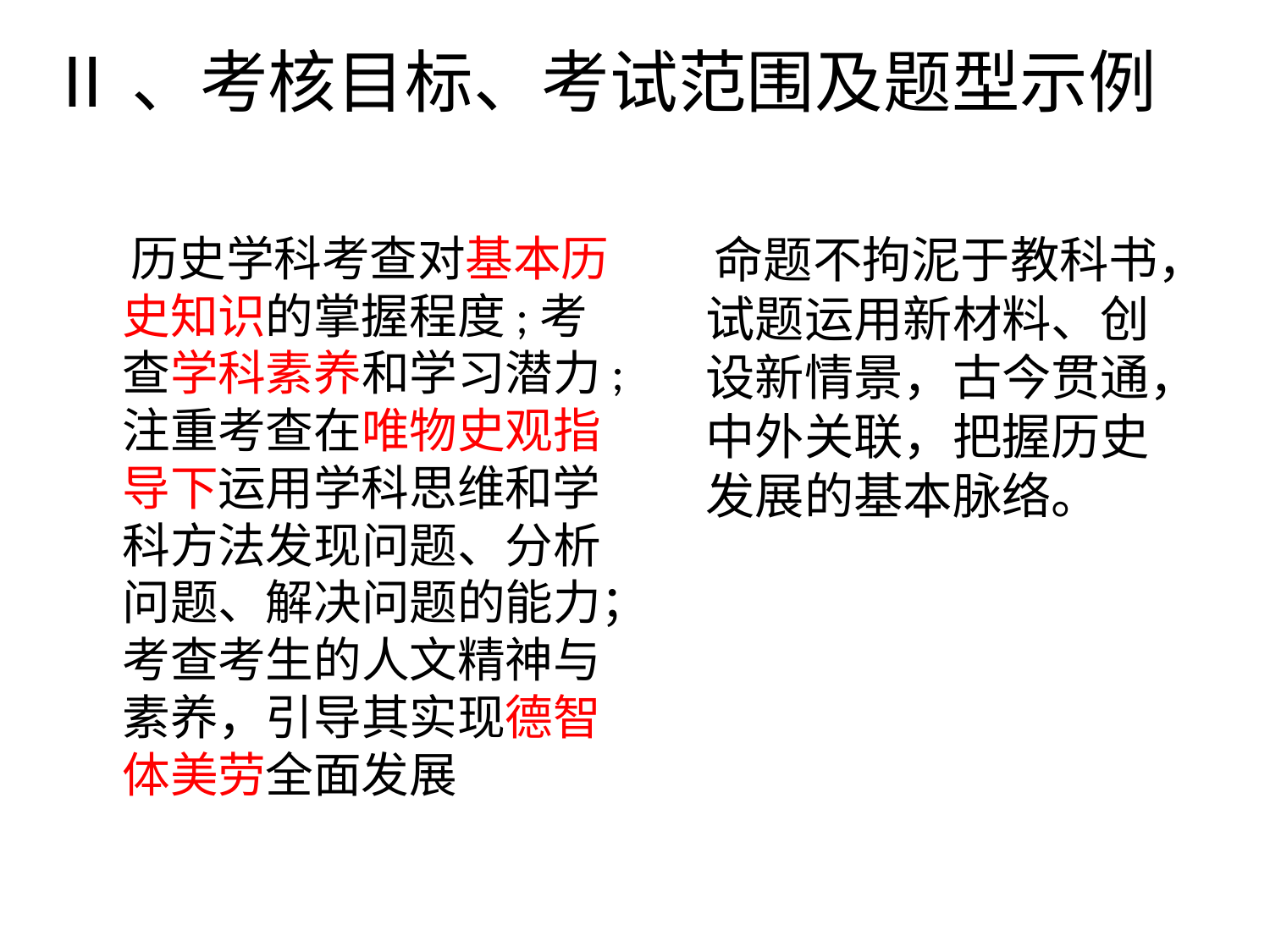

# Ⅱ、考核目标、考试范围及题型示例
    历史学科考查对基本历史知识的掌握程度;考查学科素养和学习潜力;注重考查在唯物史观指导下运用学科思维和学科方法发现问题、分析问题、解决问题的能力；考查考生的人文精神与素养，引导其实现德智体美劳全面发展
    命题不拘泥于教科书，试题运用新材料、创设新情景，古今贯通，中外关联，把握历史发展的基本脉络。